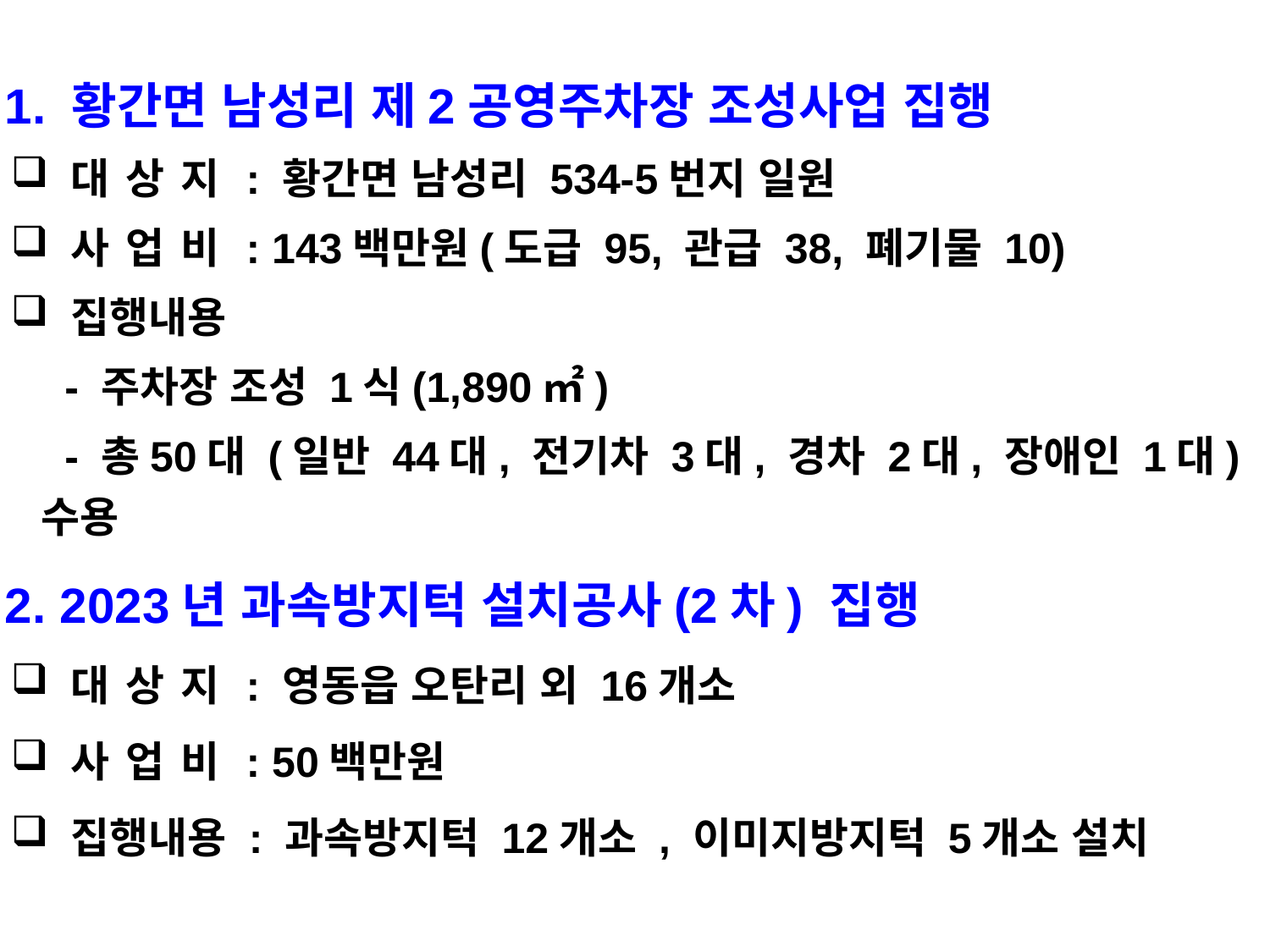

1. 황간면 남성리 제2공영주차장 조성사업 집행
 대 상 지 : 황간면 남성리 534-5번지 일원
 사 업 비 : 143백만원(도급 95, 관급 38, 폐기물 10)
 집행내용
  - 주차장 조성 1식(1,890㎡)
  - 총50대 (일반 44대, 전기차 3대, 경차 2대, 장애인 1대) 수용
  2. 2023년 과속방지턱 설치공사(2차) 집행
 대 상 지 : 영동읍 오탄리 외 16개소
 사 업 비 : 50백만원
 집행내용 : 과속방지턱 12개소 , 이미지방지턱 5개소 설치